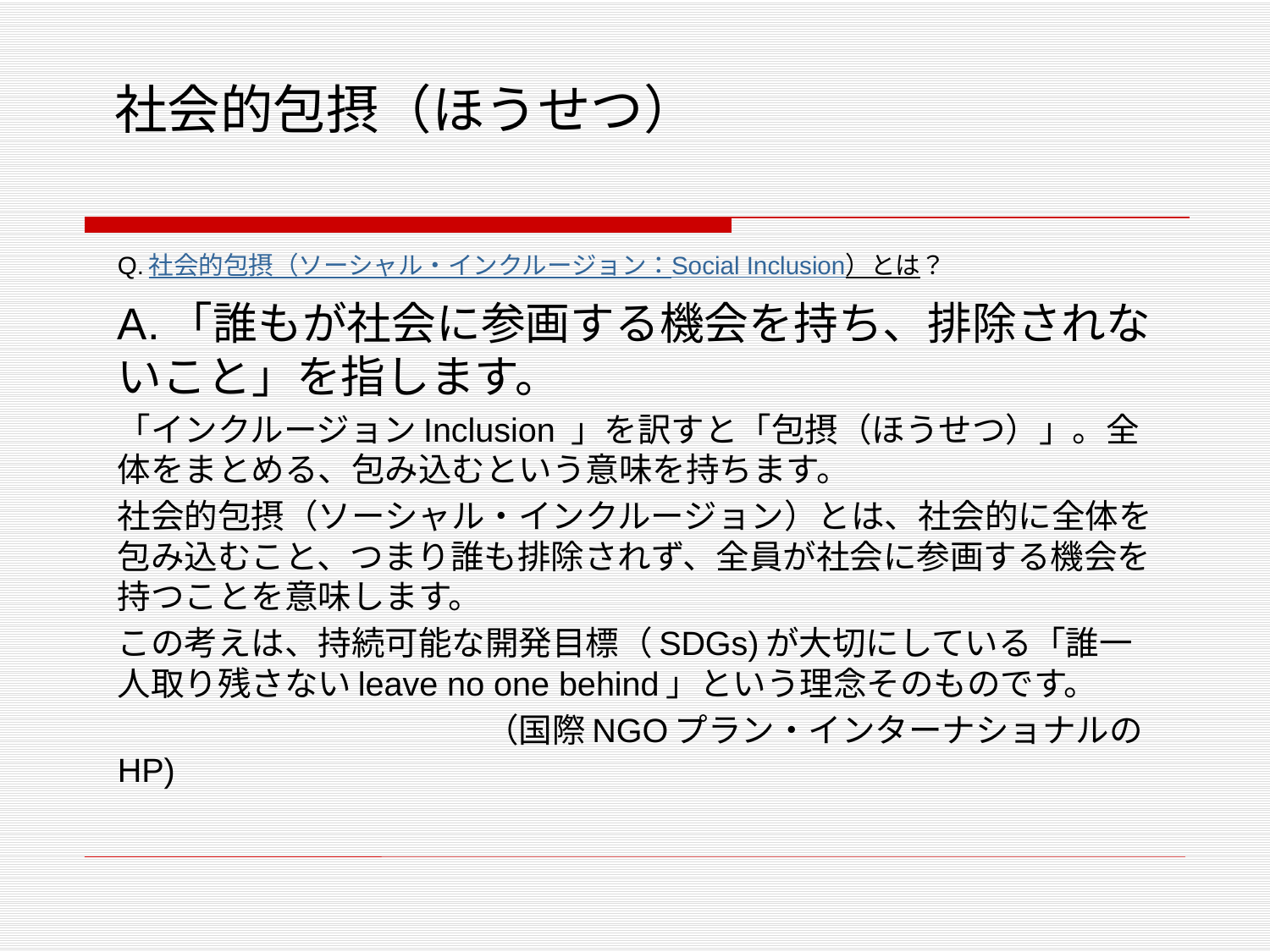

# 社会的包摂（ほうせつ）
Q.社会的包摂（ソーシャル・インクルージョン：Social Inclusion）とは？
A.「誰もが社会に参画する機会を持ち、排除されないこと」を指します。
「インクルージョンInclusion 」を訳すと「包摂（ほうせつ）」。全体をまとめる、包み込むという意味を持ちます。
社会的包摂（ソーシャル・インクルージョン）とは、社会的に全体を包み込むこと、つまり誰も排除されず、全員が社会に参画する機会を持つことを意味します。
この考えは、持続可能な開発目標（SDGs)が大切にしている「誰一人取り残さないleave no one behind」という理念そのものです。
　　　　　　　　　　　（国際NGOプラン・インターナショナルのHP)